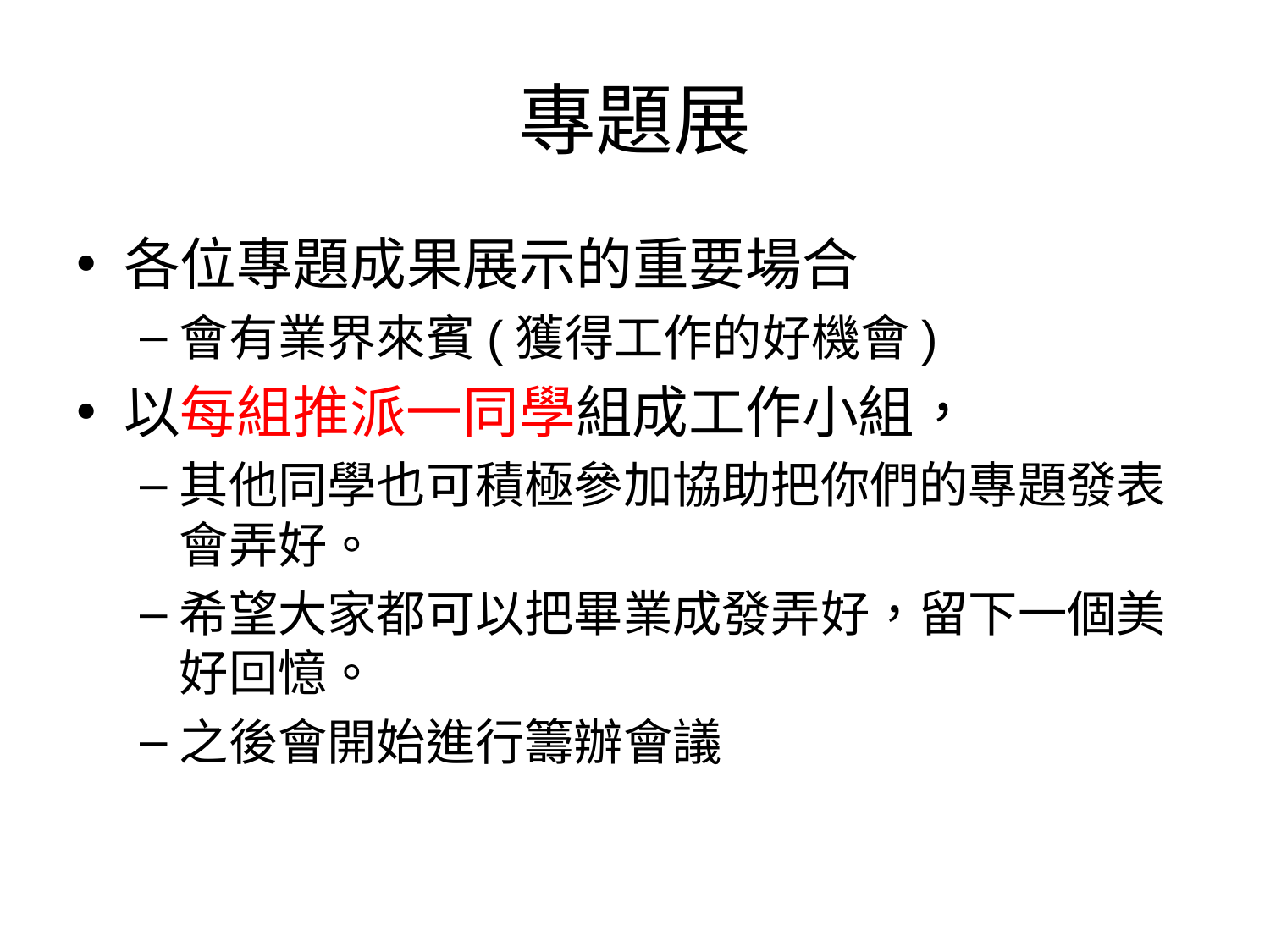

# 專題展
各位專題成果展示的重要場合
會有業界來賓(獲得工作的好機會)
以每組推派一同學組成工作小組，
其他同學也可積極參加協助把你們的專題發表會弄好。
希望大家都可以把畢業成發弄好，留下一個美好回憶。
之後會開始進行籌辦會議